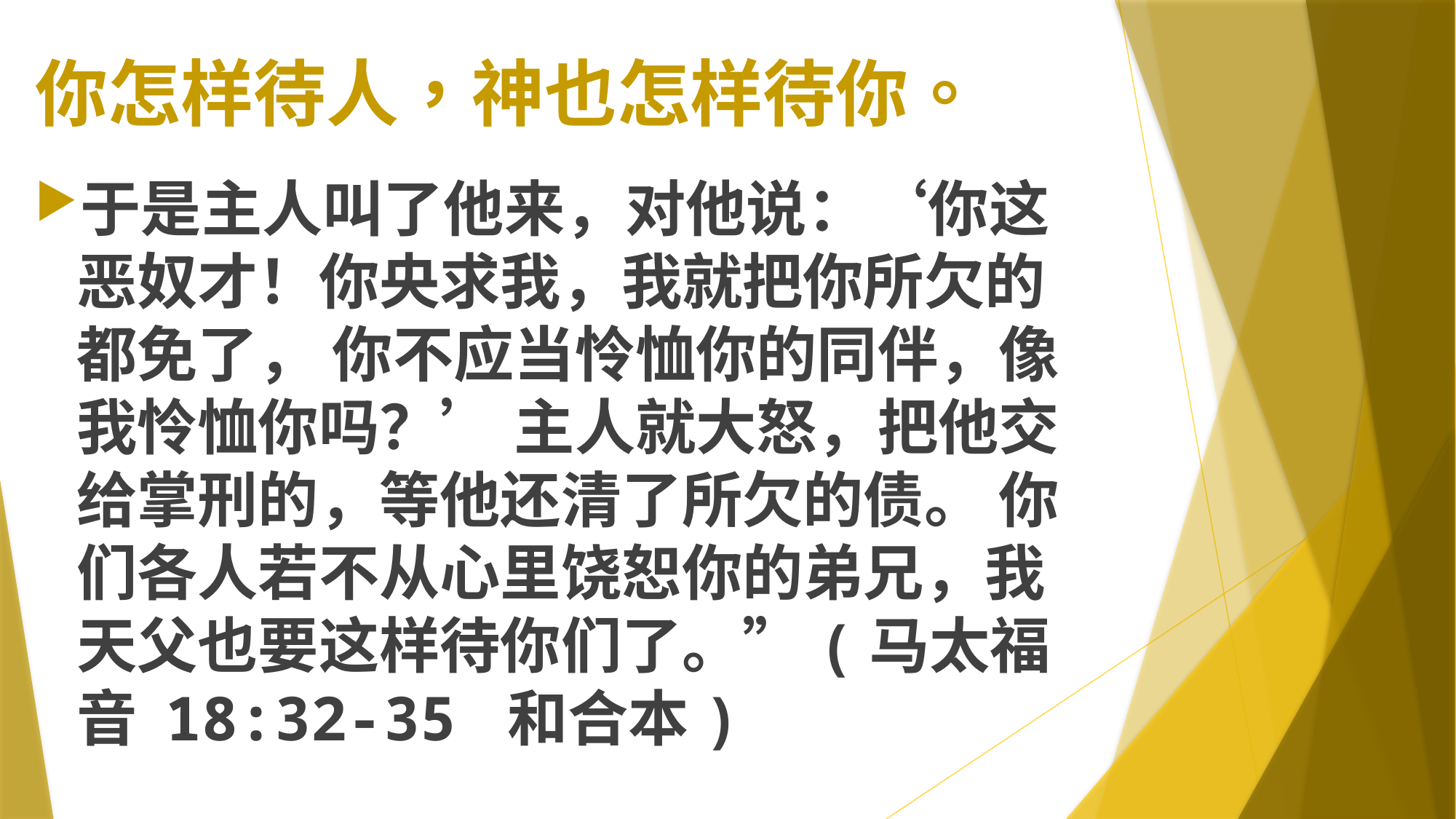

# 你怎样待人，神也怎样待你。
于是主人叫了他来，对他说：‘你这恶奴才！你央求我，我就把你所欠的都免了， 你不应当怜恤你的同伴，像我怜恤你吗？’ 主人就大怒，把他交给掌刑的，等他还清了所欠的债。 你们各人若不从心里饶恕你的弟兄，我天父也要这样待你们了。”(马太福音 18:32-35 和合本)